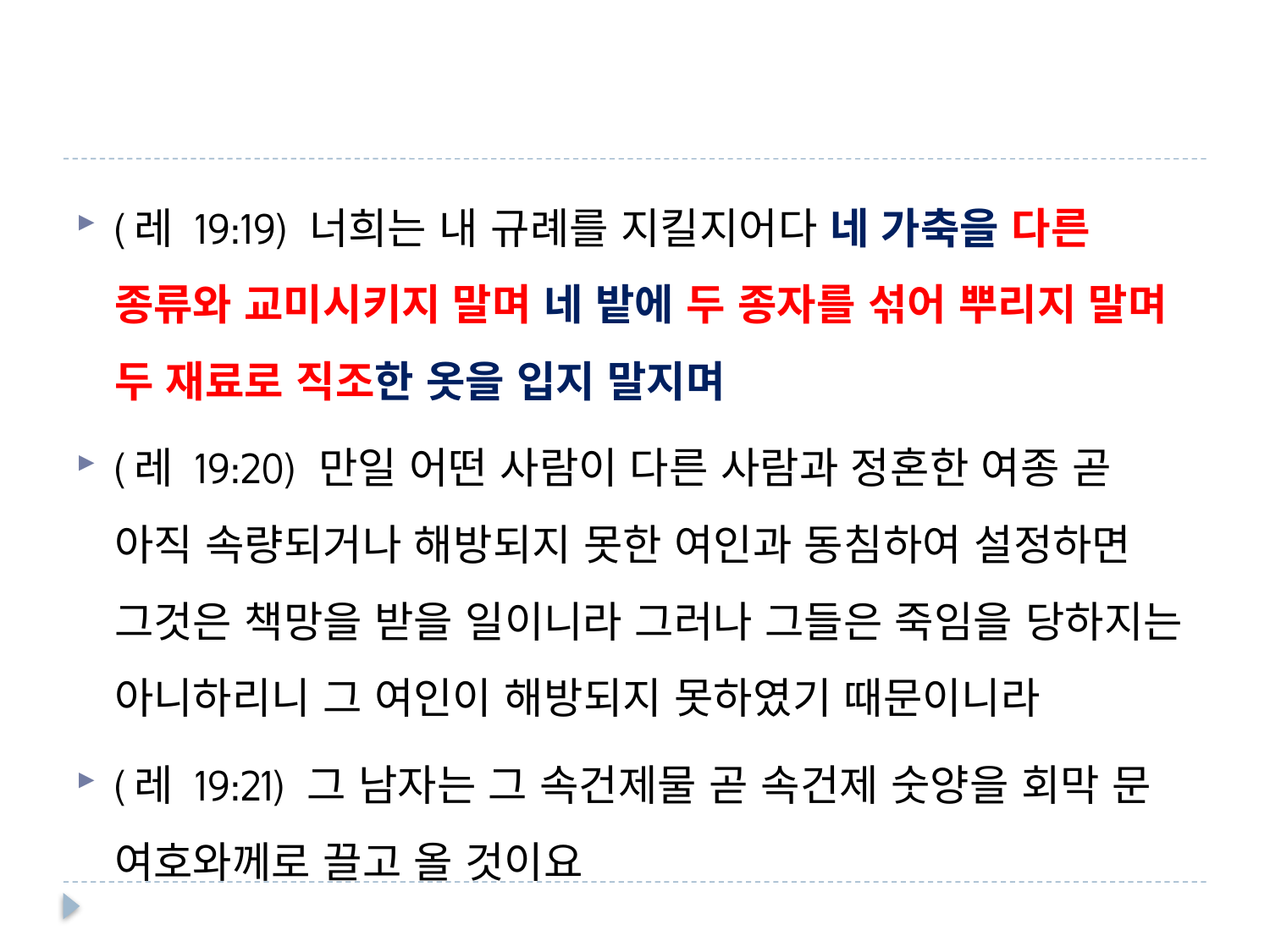

#
(레 19:19) 너희는 내 규례를 지킬지어다 네 가축을 다른 종류와 교미시키지 말며 네 밭에 두 종자를 섞어 뿌리지 말며 두 재료로 직조한 옷을 입지 말지며
(레 19:20) 만일 어떤 사람이 다른 사람과 정혼한 여종 곧 아직 속량되거나 해방되지 못한 여인과 동침하여 설정하면 그것은 책망을 받을 일이니라 그러나 그들은 죽임을 당하지는 아니하리니 그 여인이 해방되지 못하였기 때문이니라
(레 19:21) 그 남자는 그 속건제물 곧 속건제 숫양을 회막 문 여호와께로 끌고 올 것이요